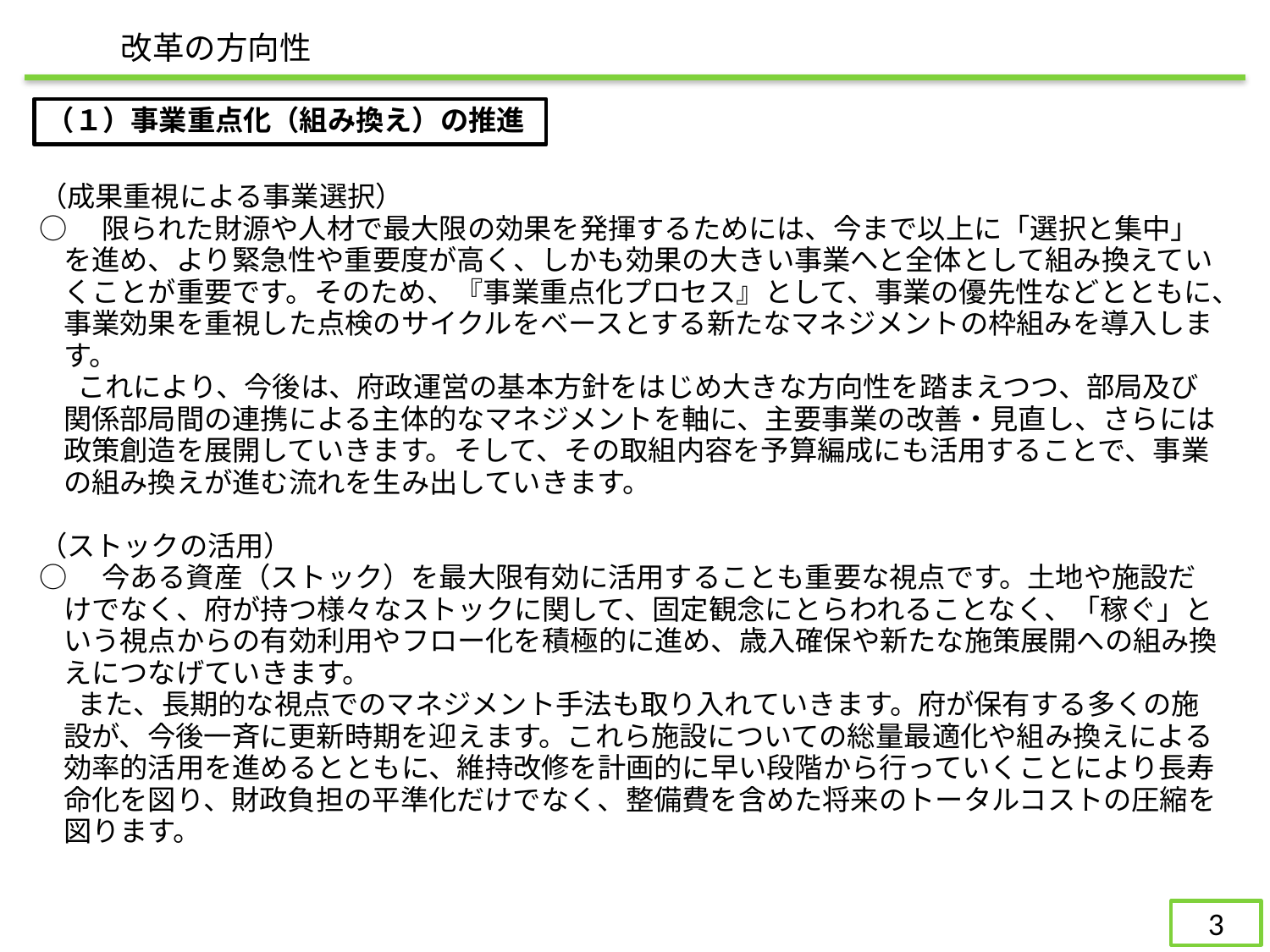

改革の方向性
（１）事業重点化（組み換え）の推進
（成果重視による事業選択）
○　限られた財源や人材で最大限の効果を発揮するためには、今まで以上に「選択と集中」を進め、より緊急性や重要度が高く、しかも効果の大きい事業へと全体として組み換えていくことが重要です。そのため、『事業重点化プロセス』として、事業の優先性などとともに、事業効果を重視した点検のサイクルをベースとする新たなマネジメントの枠組みを導入します。
     これにより、今後は、府政運営の基本方針をはじめ大きな方向性を踏まえつつ、部局及び関係部局間の連携による主体的なマネジメントを軸に、主要事業の改善・見直し、さらには政策創造を展開していきます。そして、その取組内容を予算編成にも活用することで、事業の組み換えが進む流れを生み出していきます。

（ストックの活用）
○　今ある資産（ストック）を最大限有効に活用することも重要な視点です。土地や施設だけでなく、府が持つ様々なストックに関して、固定観念にとらわれることなく、「稼ぐ」という視点からの有効利用やフロー化を積極的に進め、歳入確保や新たな施策展開への組み換えにつなげていきます。
     また、長期的な視点でのマネジメント手法も取り入れていきます。府が保有する多くの施設が、今後一斉に更新時期を迎えます。これら施設についての総量最適化や組み換えによる効率的活用を進めるとともに、維持改修を計画的に早い段階から行っていくことにより長寿命化を図り、財政負担の平準化だけでなく、整備費を含めた将来のトータルコストの圧縮を図ります。
3